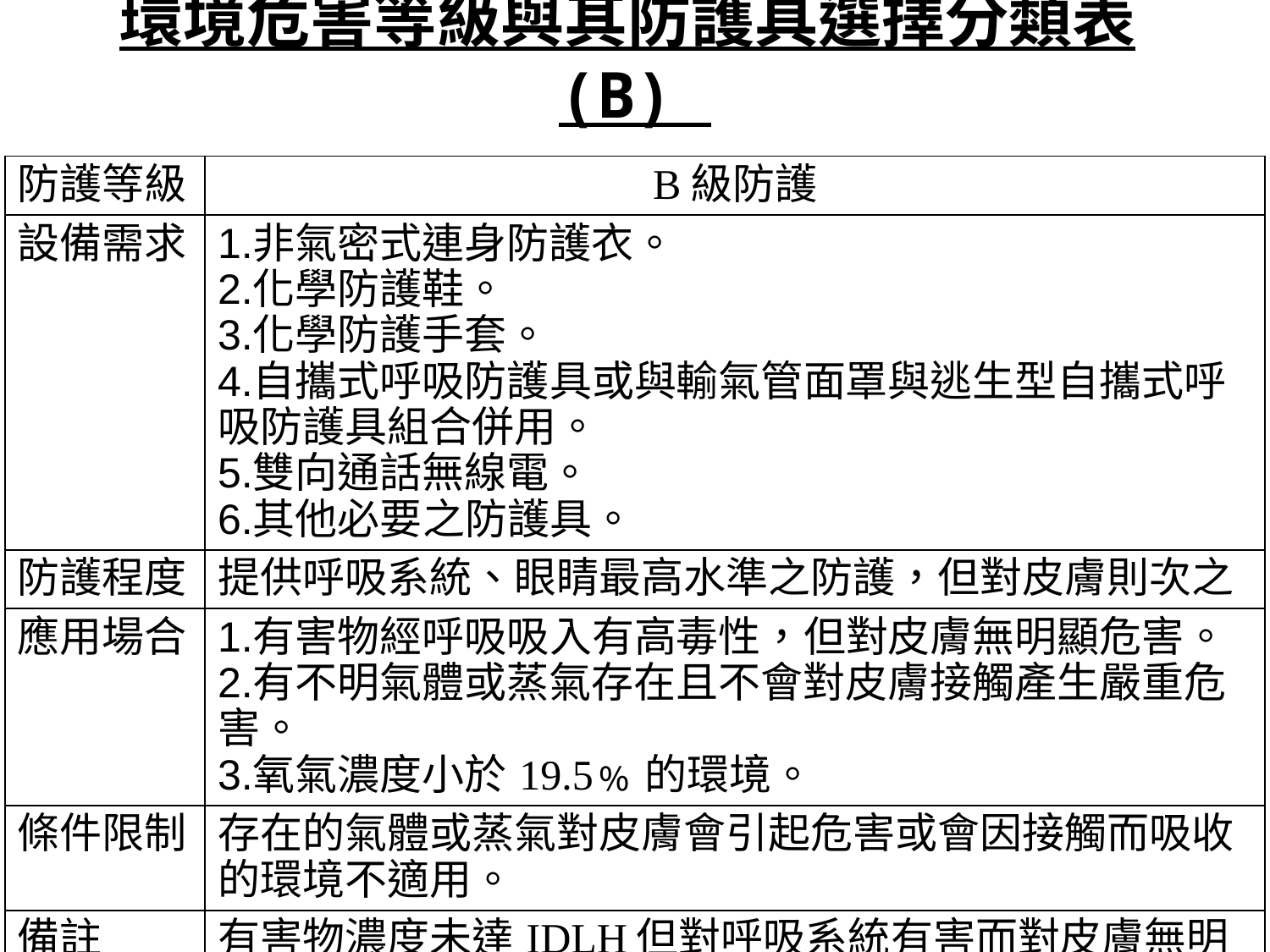

環境危害等級與其防護具選擇分類表(B)
| 防護等級 | B級防護 |
| --- | --- |
| 設備需求 | 非氣密式連身防護衣。 化學防護鞋。 化學防護手套。 自攜式呼吸防護具或與輸氣管面罩與逃生型自攜式呼吸防護具組合併用。 雙向通話無線電。 其他必要之防護具。 |
| 防護程度 | 提供呼吸系統、眼睛最高水準之防護，但對皮膚則次之 |
| 應用場合 | 有害物經呼吸吸入有高毒性，但對皮膚無明顯危害。 有不明氣體或蒸氣存在且不會對皮膚接觸產生嚴重危害。 氧氣濃度小於19.5﹪的環境。 |
| 條件限制 | 存在的氣體或蒸氣對皮膚會引起危害或會因接觸而吸收的環境不適用。 |
| 備註 | 有害物濃度未達IDLH但對呼吸系統有害而對皮膚無明顯危害時適用此等級防護具。 |